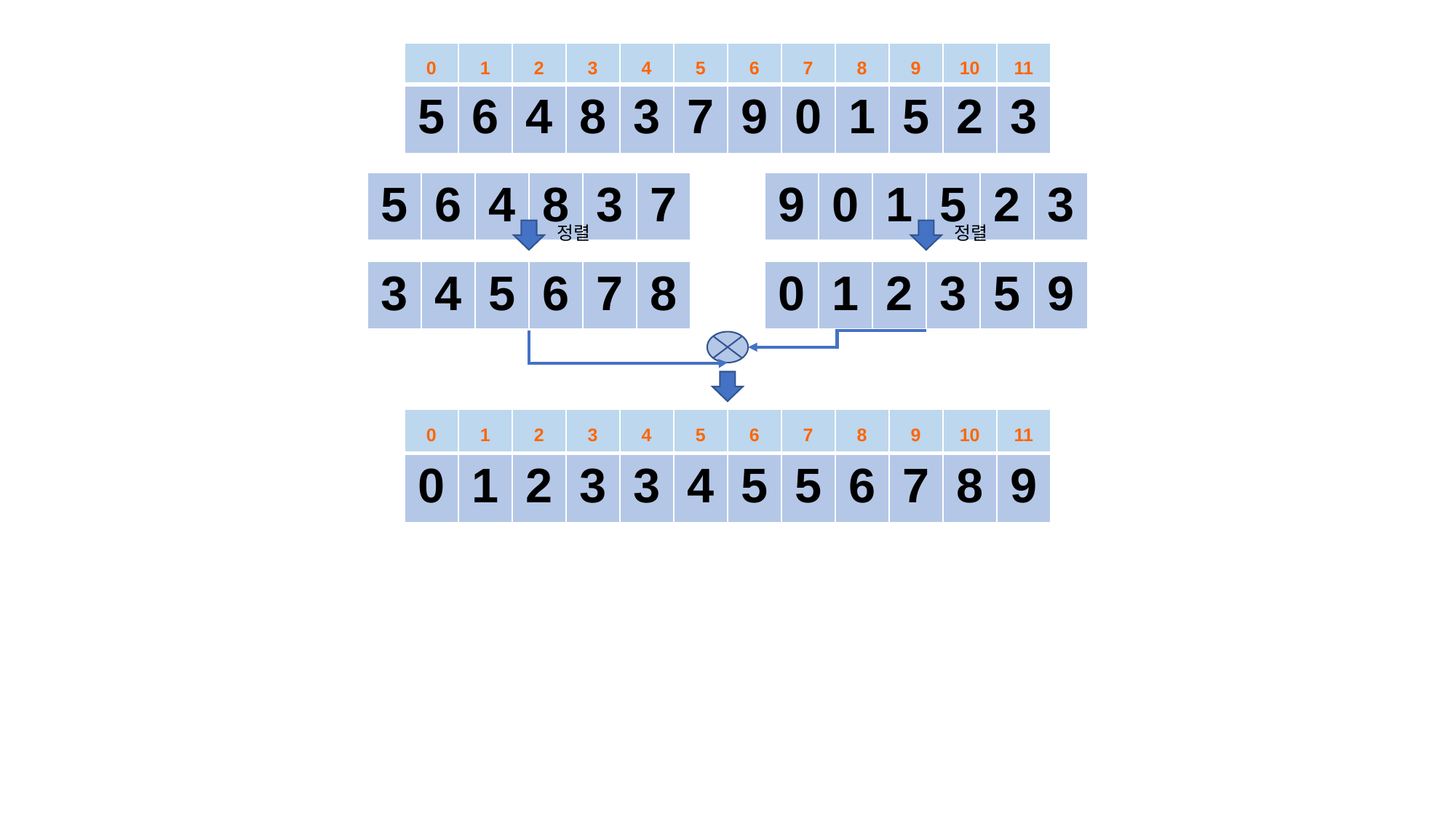

| 0 | 1 | 2 | 3 | 4 | 5 | 6 | 7 | 8 | 9 | 10 | 11 |
| --- | --- | --- | --- | --- | --- | --- | --- | --- | --- | --- | --- |
| 5 | 6 | 4 | 8 | 3 | 7 | 9 | 0 | 1 | 5 | 2 | 3 |
| 5 | 6 | 4 | 8 | 3 | 7 |
| --- | --- | --- | --- | --- | --- |
| 9 | 0 | 1 | 5 | 2 | 3 |
| --- | --- | --- | --- | --- | --- |
정렬
정렬

| 3 | 4 | 5 | 6 | 7 | 8 |
| --- | --- | --- | --- | --- | --- |
| 0 | 1 | 2 | 3 | 5 | 9 |
| --- | --- | --- | --- | --- | --- |

| 0 | 1 | 2 | 3 | 4 | 5 | 6 | 7 | 8 | 9 | 10 | 11 |
| --- | --- | --- | --- | --- | --- | --- | --- | --- | --- | --- | --- |
| 0 | 1 | 2 | 3 | 3 | 4 | 5 | 5 | 6 | 7 | 8 | 9 |